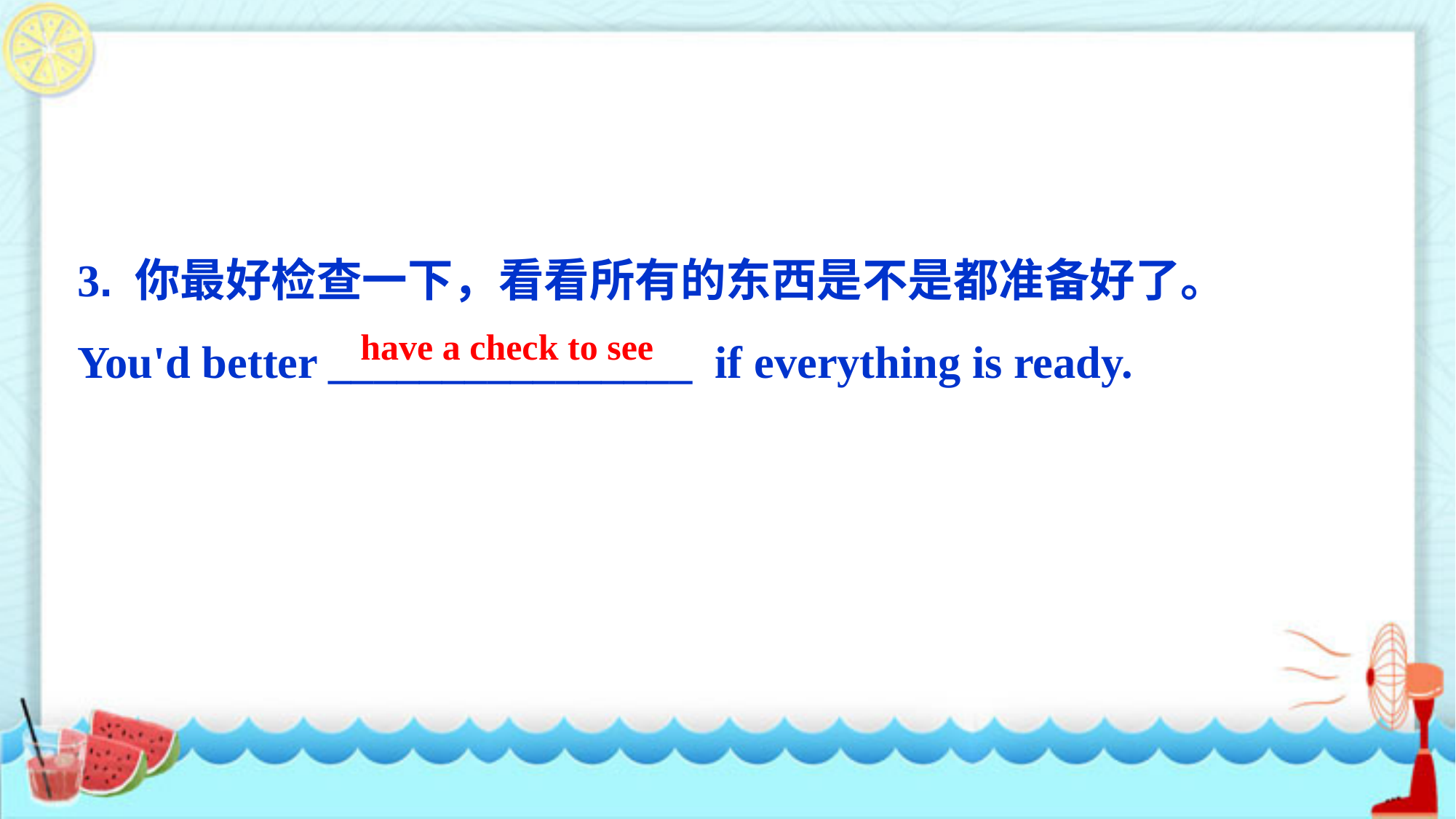

3. 你最好检查一下，看看所有的东西是不是都准备好了。
You'd better ________________  if everything is ready.
have a check to see